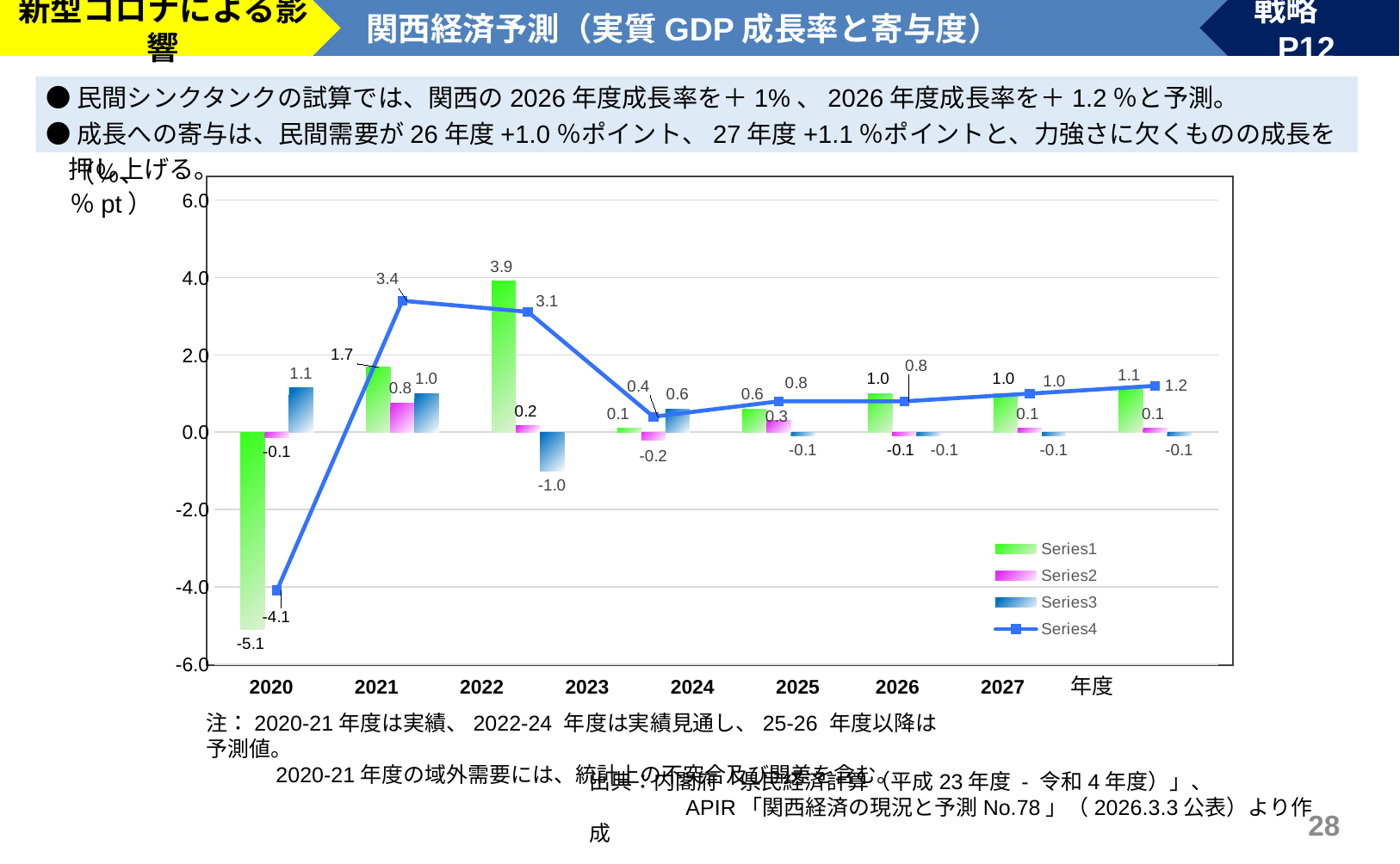

新型コロナによる影響
関西経済予測（実質GDP成長率と寄与度）
戦略　P12
●民間シンクタンクの試算では、関西の2026年度成長率を＋1%、2026年度成長率を＋1.2％と予測。
●成長への寄与は、民間需要が26年度+1.0％ポイント、27年度+1.1％ポイントと、力強さに欠くものの成長を押し上げる。

### Chart:

| Category |  |  |  |  |
|---|---|---|---|---|
（％、％pt）

2020           2021           2022           2023           2024           2025          2026           2027　　年度
注：2020-21年度は実績、2022-24 年度は実績見通し、25-26 年度以降は予測値。
　　　2020-21年度の域外需要には、統計上の不突合及び開差を含む。
出典：内閣府「県民経済計算（平成23年度 - 令和4年度）」、
　　　　 APIR「関西経済の現況と予測No.78」（2026.3.3公表）より作成
28